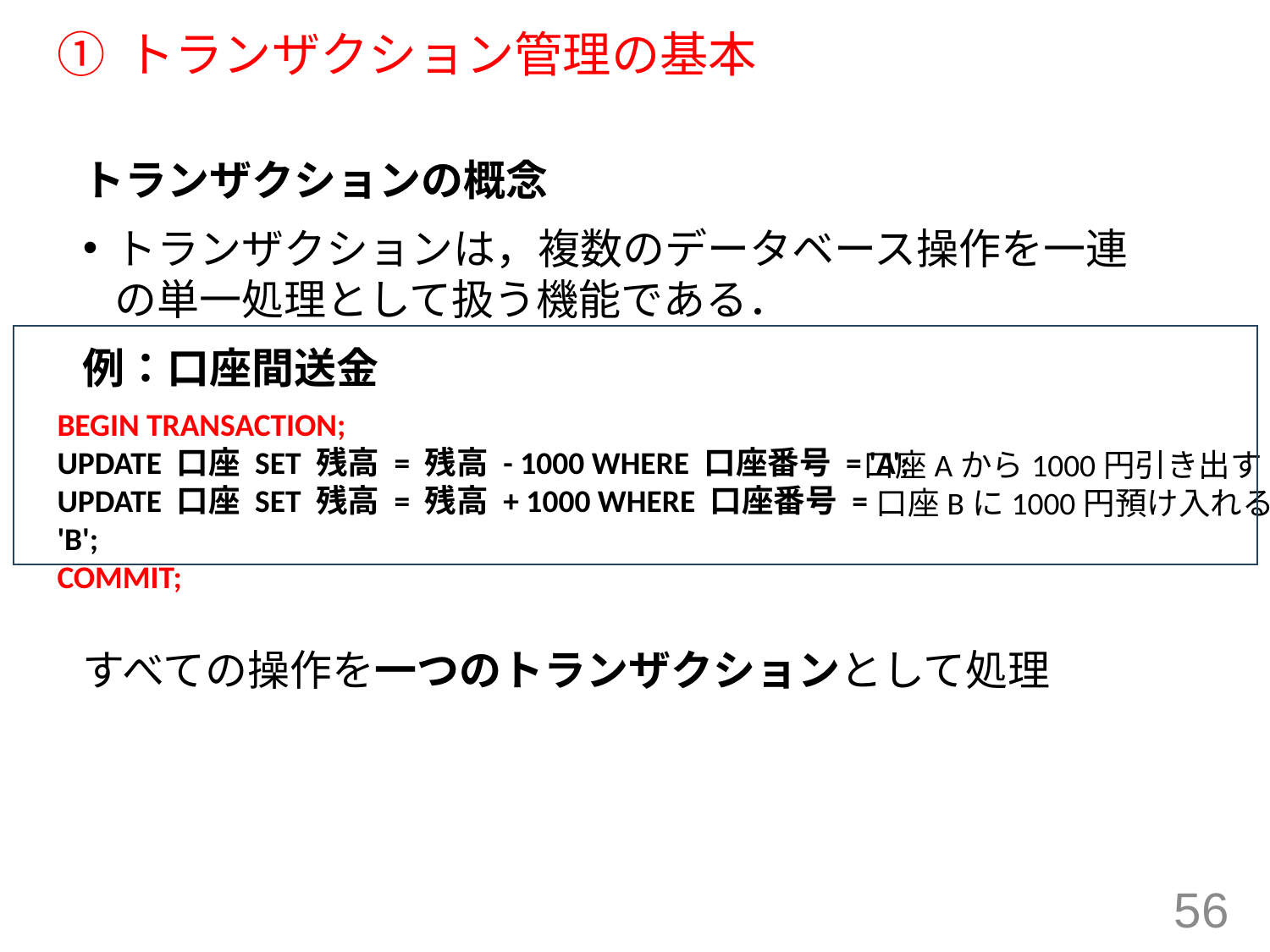

# ① トランザクション管理の基本
トランザクションの概念
トランザクションは，複数のデータベース操作を一連の単一処理として扱う機能である．
例：口座間送金

BEGIN TRANSACTION;
UPDATE 口座 SET 残高 = 残高 - 1000 WHERE 口座番号 = 'A';
UPDATE 口座 SET 残高 = 残高 + 1000 WHERE 口座番号 = 'B';
COMMIT;
口座Aから1000円引き出す
口座Bに1000円預け入れる
すべての操作を一つのトランザクションとして処理
56